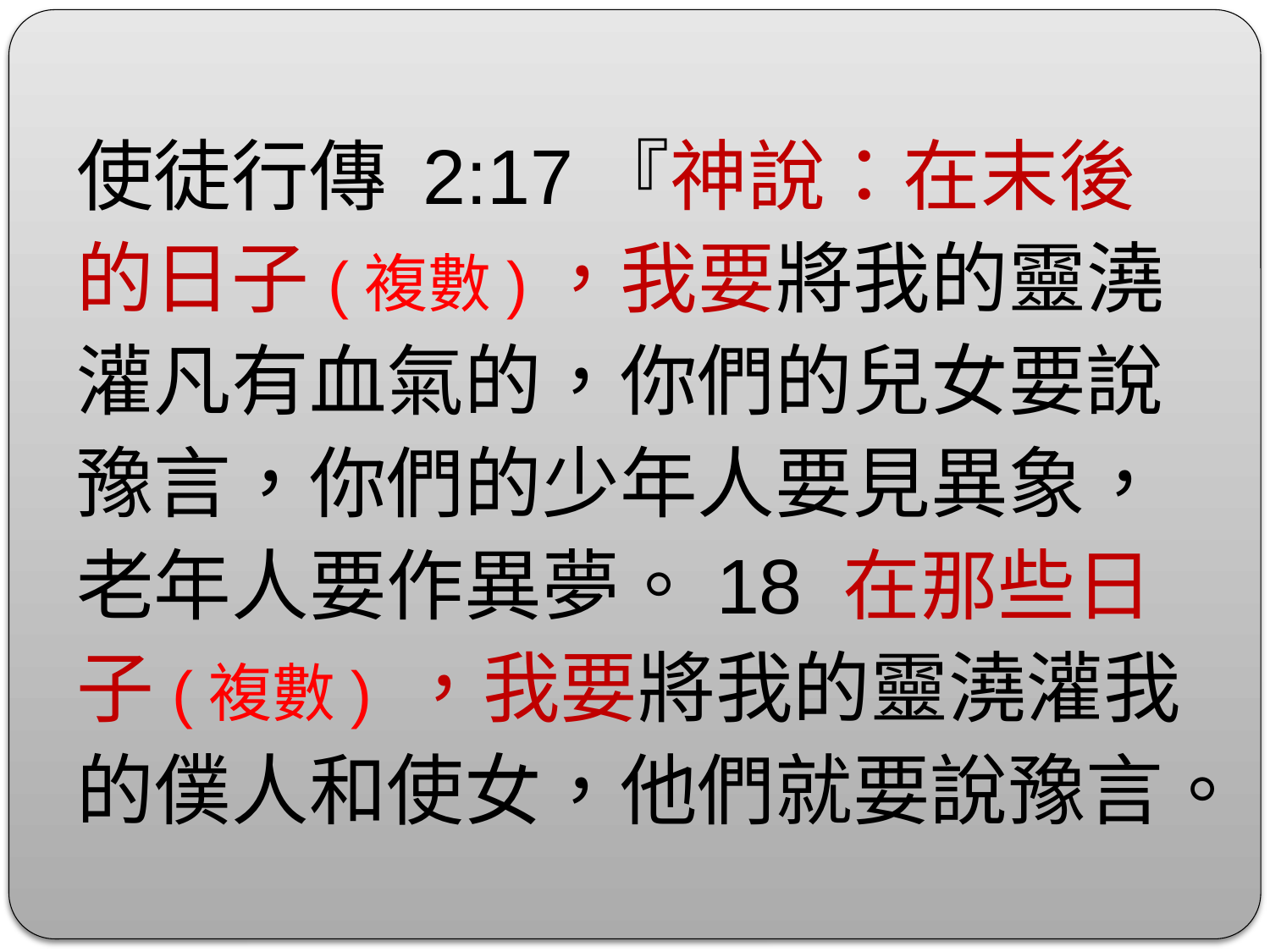

使徒行傳 2:17『神說：在末後的日子(複數)，我要將我的靈澆灌凡有血氣的，你們的兒女要說豫言，你們的少年人要見異象，老年人要作異夢。18 在那些日子(複數) ，我要將我的靈澆灌我的僕人和使女，他們就要說豫言。